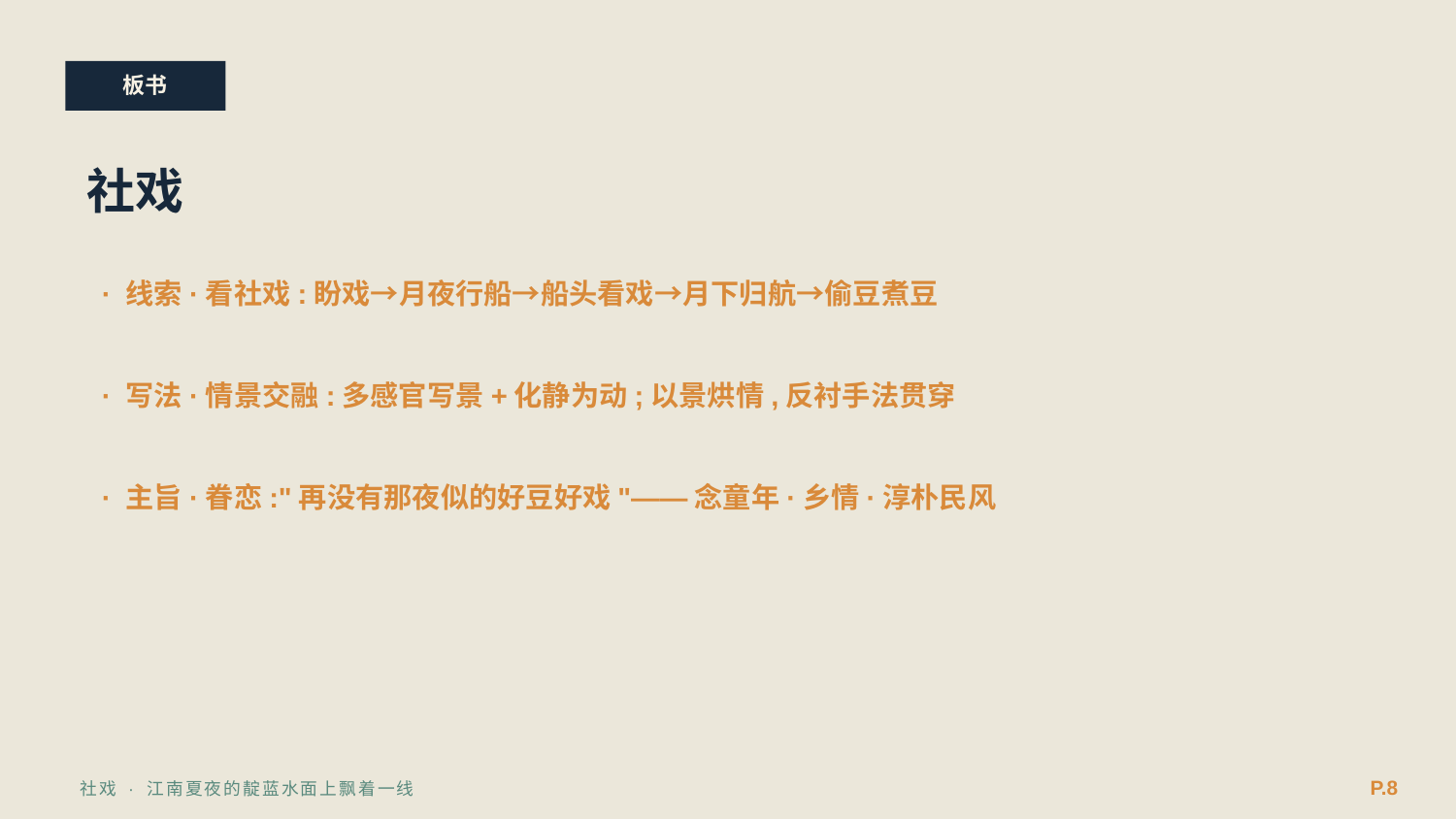

板书

社戏
· 线索·看社戏:盼戏→月夜行船→船头看戏→月下归航→偷豆煮豆
· 写法·情景交融:多感官写景+化静为动;以景烘情,反衬手法贯穿
· 主旨·眷恋:"再没有那夜似的好豆好戏"——念童年·乡情·淳朴民风
P.8
社戏 · 江南夏夜的靛蓝水面上飘着一线